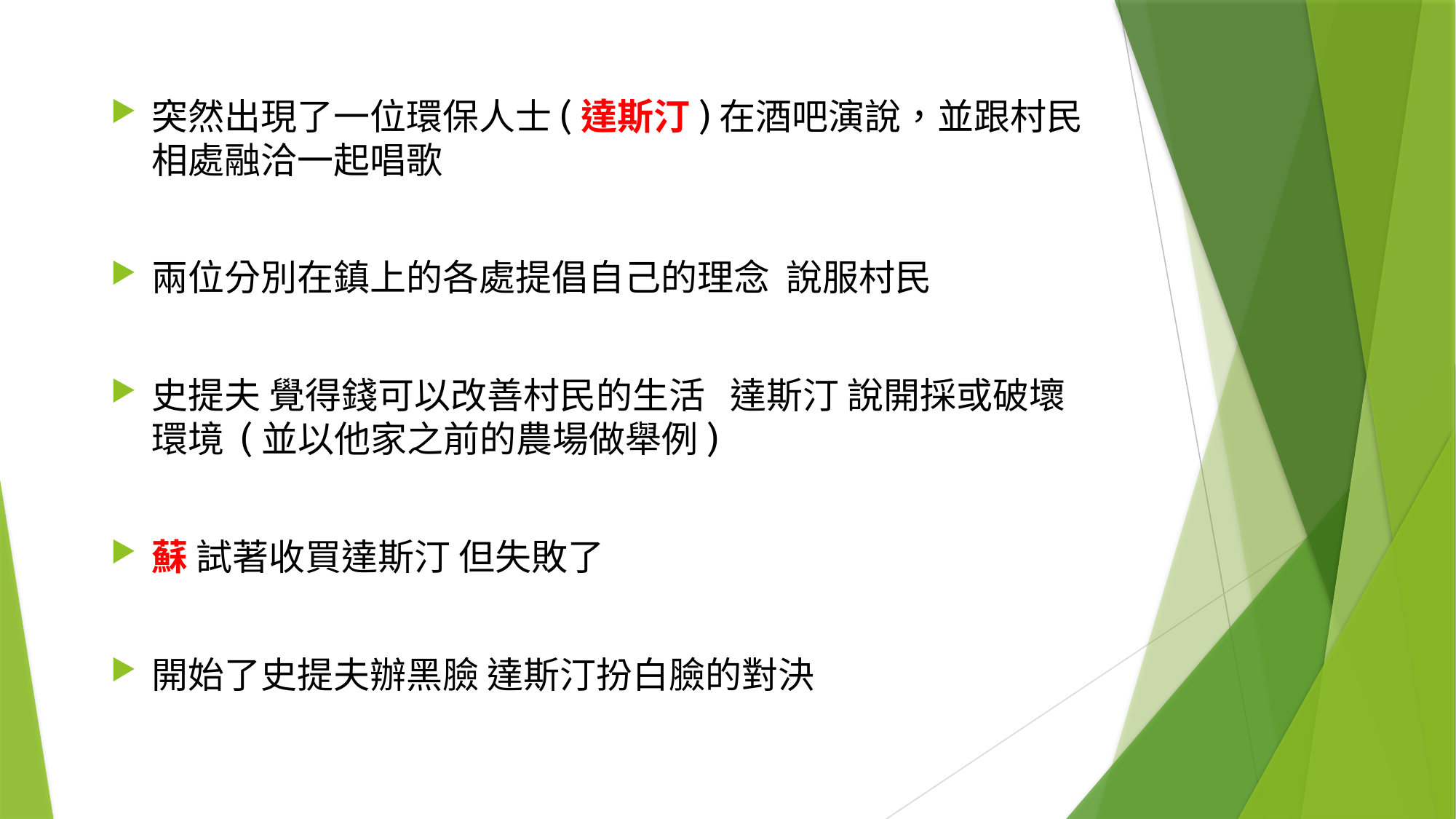

突然出現了一位環保人士(達斯汀)在酒吧演說，並跟村民相處融洽一起唱歌

兩位分別在鎮上的各處提倡自己的理念  說服村民

史提夫 覺得錢可以改善村民的生活   達斯汀 說開採或破壞環境 (並以他家之前的農場做舉例)

蘇 試著收買達斯汀 但失敗了

開始了史提夫辦黑臉 達斯汀扮白臉的對決